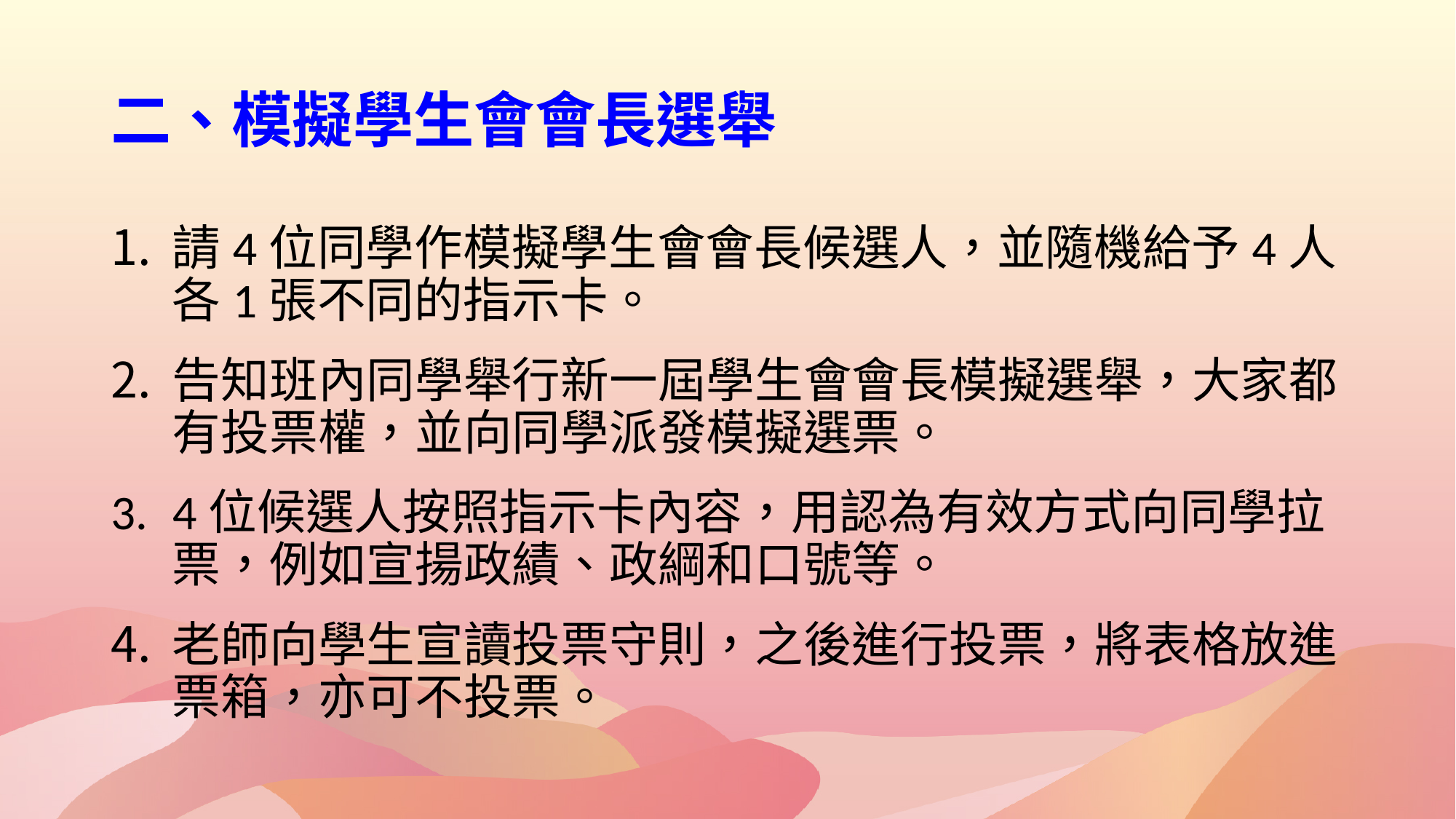

# 二、模擬學生會會長選舉
請4位同學作模擬學生會會長候選人，並隨機給予4人各1張不同的指示卡。
告知班內同學舉行新一屆學生會會長模擬選舉，大家都有投票權，並向同學派發模擬選票。
4位候選人按照指示卡內容，用認為有效方式向同學拉票，例如宣揚政績、政綱和口號等。
老師向學生宣讀投票守則，之後進行投票，將表格放進票箱，亦可不投票。